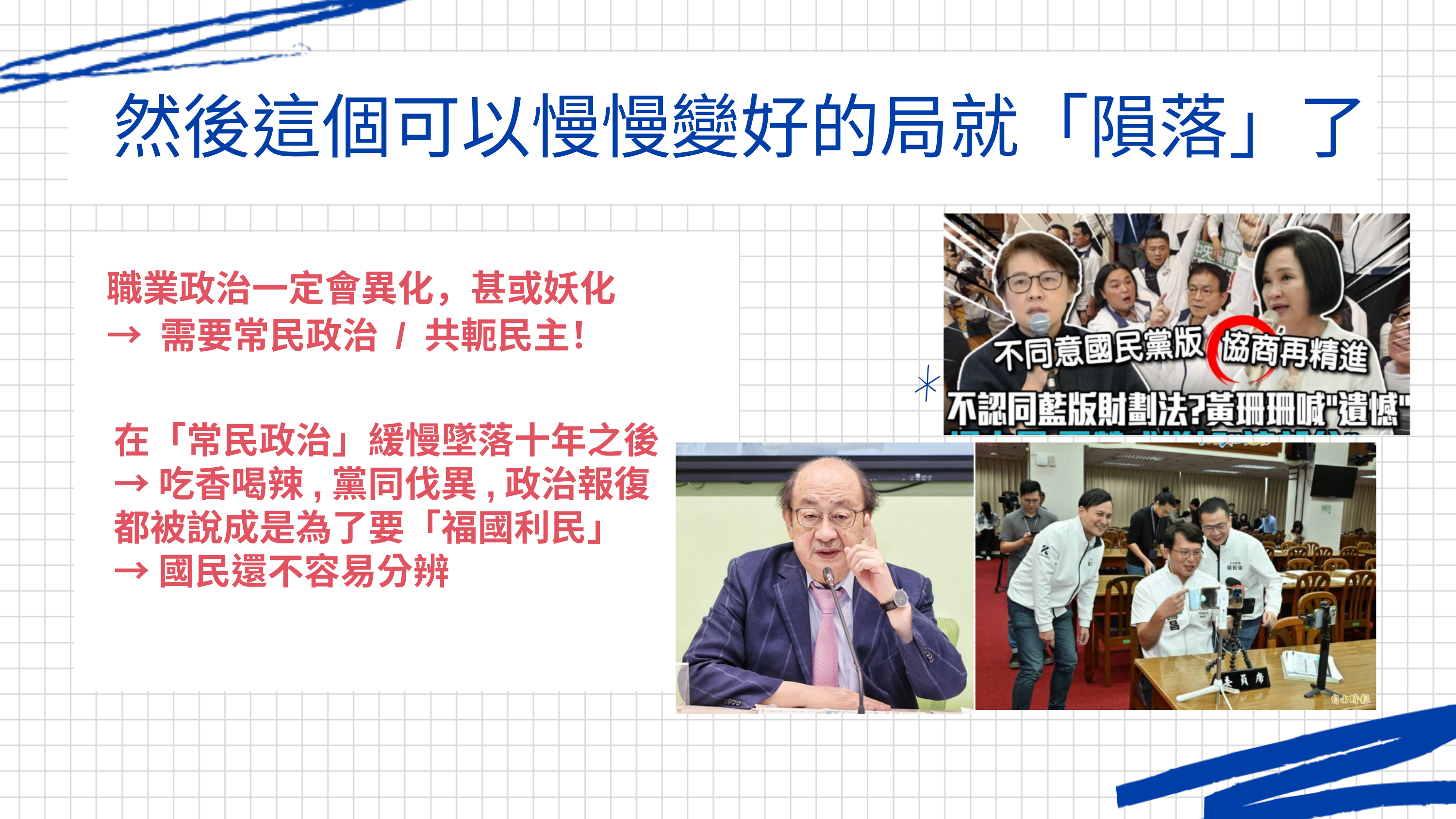

然後這個可以慢慢變好的局就「隕落」了

職業政治一定會異化，甚或妖化
→ 需要常民政治 / 共軛民主！

在「常民政治」緩慢墜落十年之後 → 吃香喝辣,黨同伐異,政治報復都被說成是為了要「福國利民」 → 國民還不容易分辨